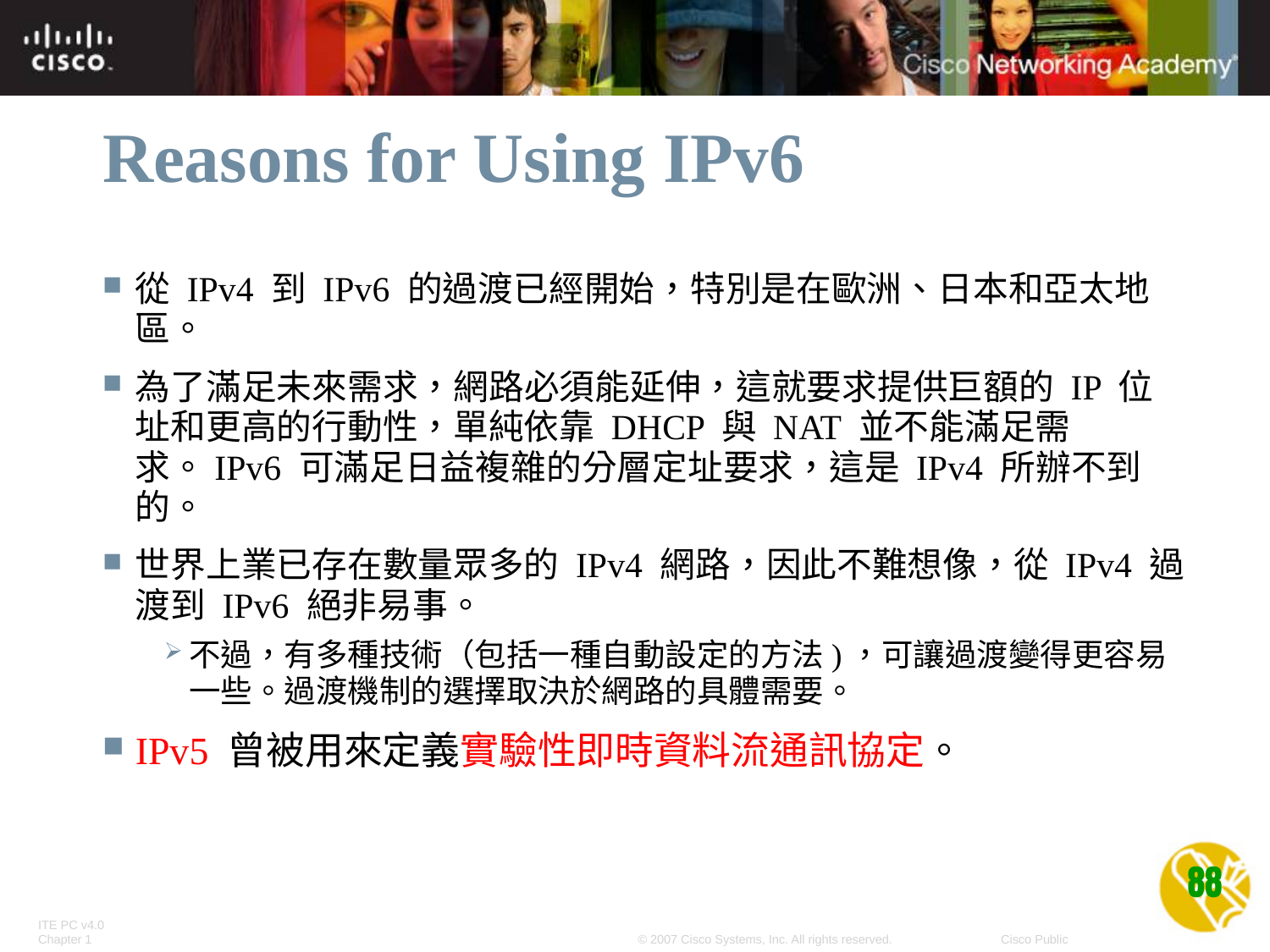

# Reasons for Using IPv6
從 IPv4 到 IPv6 的過渡已經開始，特別是在歐洲、日本和亞太地區。
為了滿足未來需求，網路必須能延伸，這就要求提供巨額的 IP 位址和更高的行動性，單純依靠 DHCP 與 NAT 並不能滿足需求。IPv6 可滿足日益複雜的分層定址要求，這是 IPv4 所辦不到的。
世界上業已存在數量眾多的 IPv4 網路，因此不難想像，從 IPv4 過渡到 IPv6 絕非易事。
不過，有多種技術（包括一種自動設定的方法)，可讓過渡變得更容易一些。過渡機制的選擇取決於網路的具體需要。
IPv5 曾被用來定義實驗性即時資料流通訊協定。